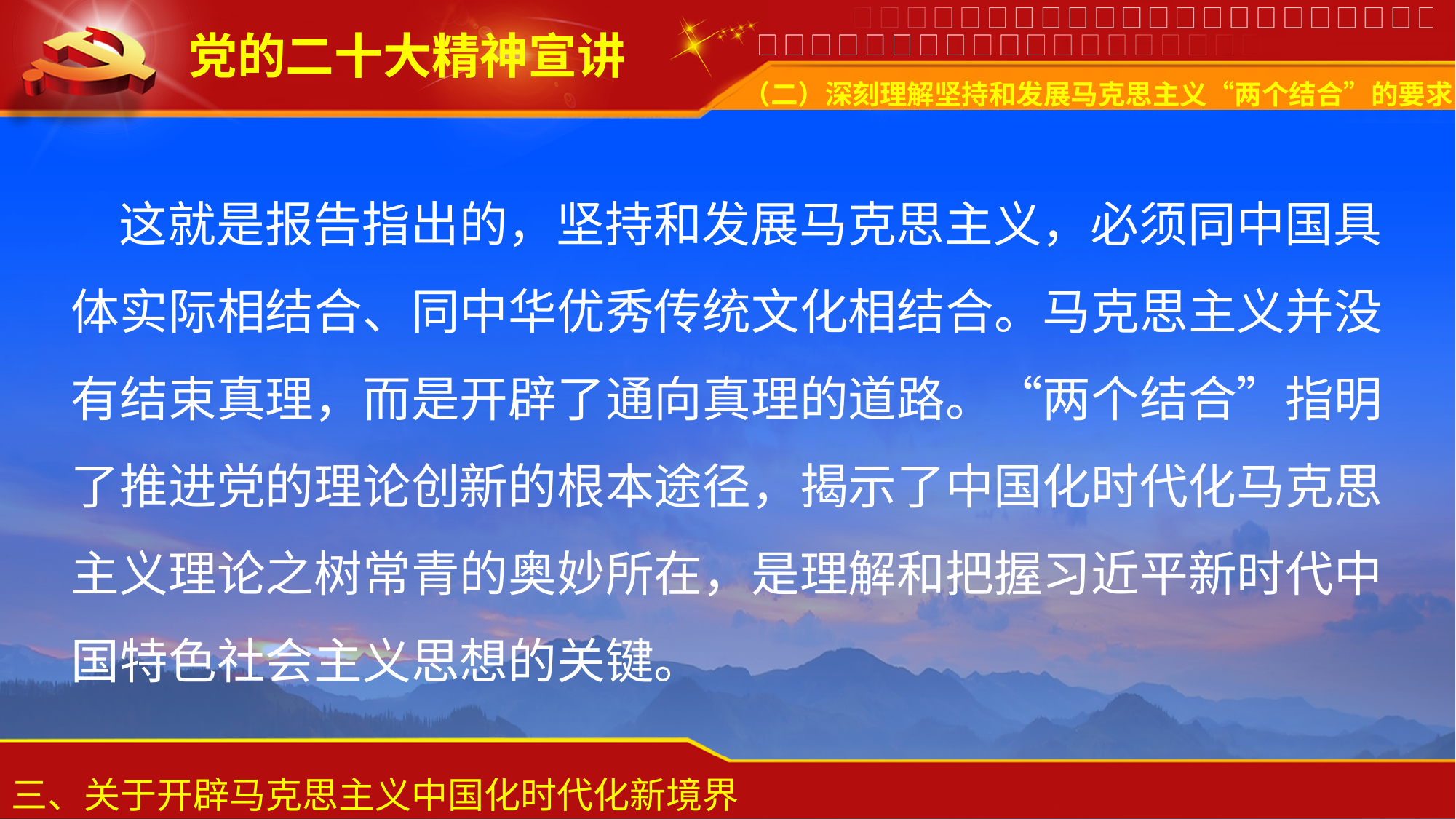

党的二十大精神宣讲
（二）深刻理解坚持和发展马克思主义“两个结合”的要求
    这就是报告指出的，坚持和发展马克思主义，必须同中国具体实际相结合、同中华优秀传统文化相结合。马克思主义并没有结束真理，而是开辟了通向真理的道路。“两个结合”指明了推进党的理论创新的根本途径，揭示了中国化时代化马克思主义理论之树常青的奥妙所在，是理解和把握习近平新时代中国特色社会主义思想的关键。
三、关于开辟马克思主义中国化时代化新境界